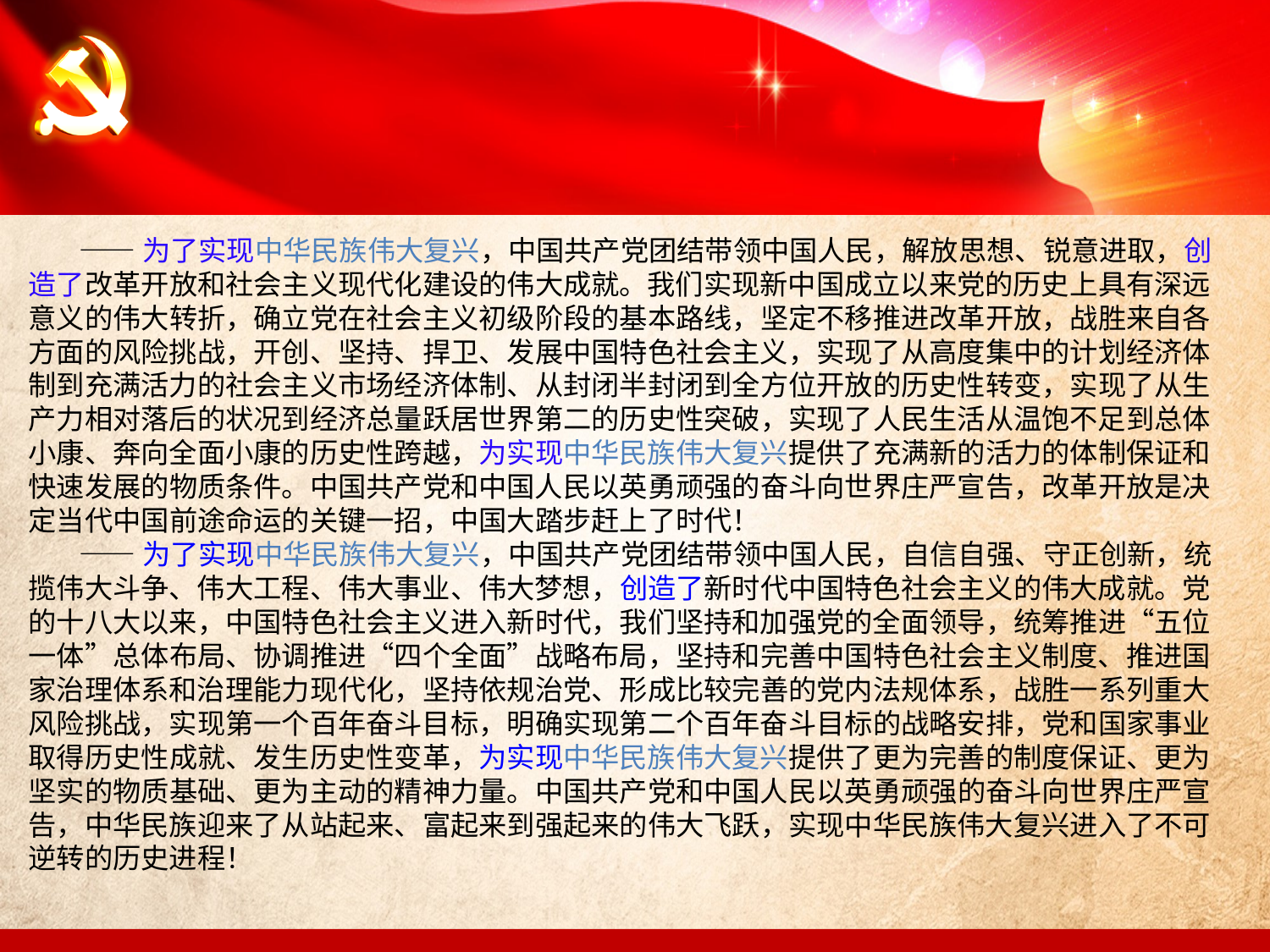

——为了实现中华民族伟大复兴，中国共产党团结带领中国人民，解放思想、锐意进取，创造了改革开放和社会主义现代化建设的伟大成就。我们实现新中国成立以来党的历史上具有深远意义的伟大转折，确立党在社会主义初级阶段的基本路线，坚定不移推进改革开放，战胜来自各方面的风险挑战，开创、坚持、捍卫、发展中国特色社会主义，实现了从高度集中的计划经济体制到充满活力的社会主义市场经济体制、从封闭半封闭到全方位开放的历史性转变，实现了从生产力相对落后的状况到经济总量跃居世界第二的历史性突破，实现了人民生活从温饱不足到总体小康、奔向全面小康的历史性跨越，为实现中华民族伟大复兴提供了充满新的活力的体制保证和快速发展的物质条件。中国共产党和中国人民以英勇顽强的奋斗向世界庄严宣告，改革开放是决定当代中国前途命运的关键一招，中国大踏步赶上了时代！
        ——为了实现中华民族伟大复兴，中国共产党团结带领中国人民，自信自强、守正创新，统揽伟大斗争、伟大工程、伟大事业、伟大梦想，创造了新时代中国特色社会主义的伟大成就。党的十八大以来，中国特色社会主义进入新时代，我们坚持和加强党的全面领导，统筹推进“五位一体”总体布局、协调推进“四个全面”战略布局，坚持和完善中国特色社会主义制度、推进国家治理体系和治理能力现代化，坚持依规治党、形成比较完善的党内法规体系，战胜一系列重大风险挑战，实现第一个百年奋斗目标，明确实现第二个百年奋斗目标的战略安排，党和国家事业取得历史性成就、发生历史性变革，为实现中华民族伟大复兴提供了更为完善的制度保证、更为坚实的物质基础、更为主动的精神力量。中国共产党和中国人民以英勇顽强的奋斗向世界庄严宣告，中华民族迎来了从站起来、富起来到强起来的伟大飞跃，实现中华民族伟大复兴进入了不可逆转的历史进程！